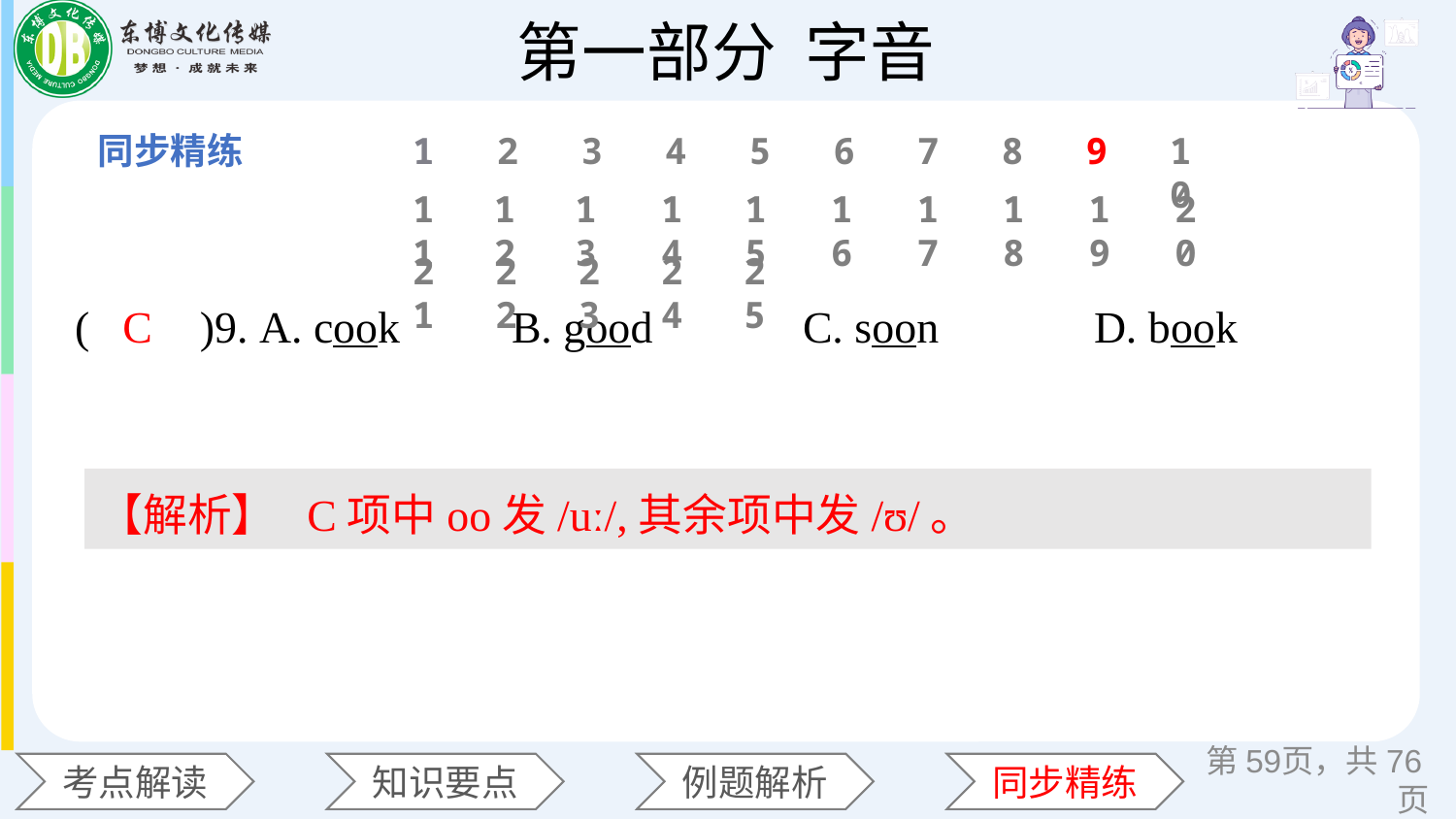

1
2
3
4
5
6
7
8
9
10
11
12
13
14
15
16
17
18
19
20

(　　)9. A. cook    	B. good    	C. soon    	D. book
21
22
23
24
25
C
【解析】  C项中oo发/uː/,其余项中发/ʊ/。
第59页，共76页